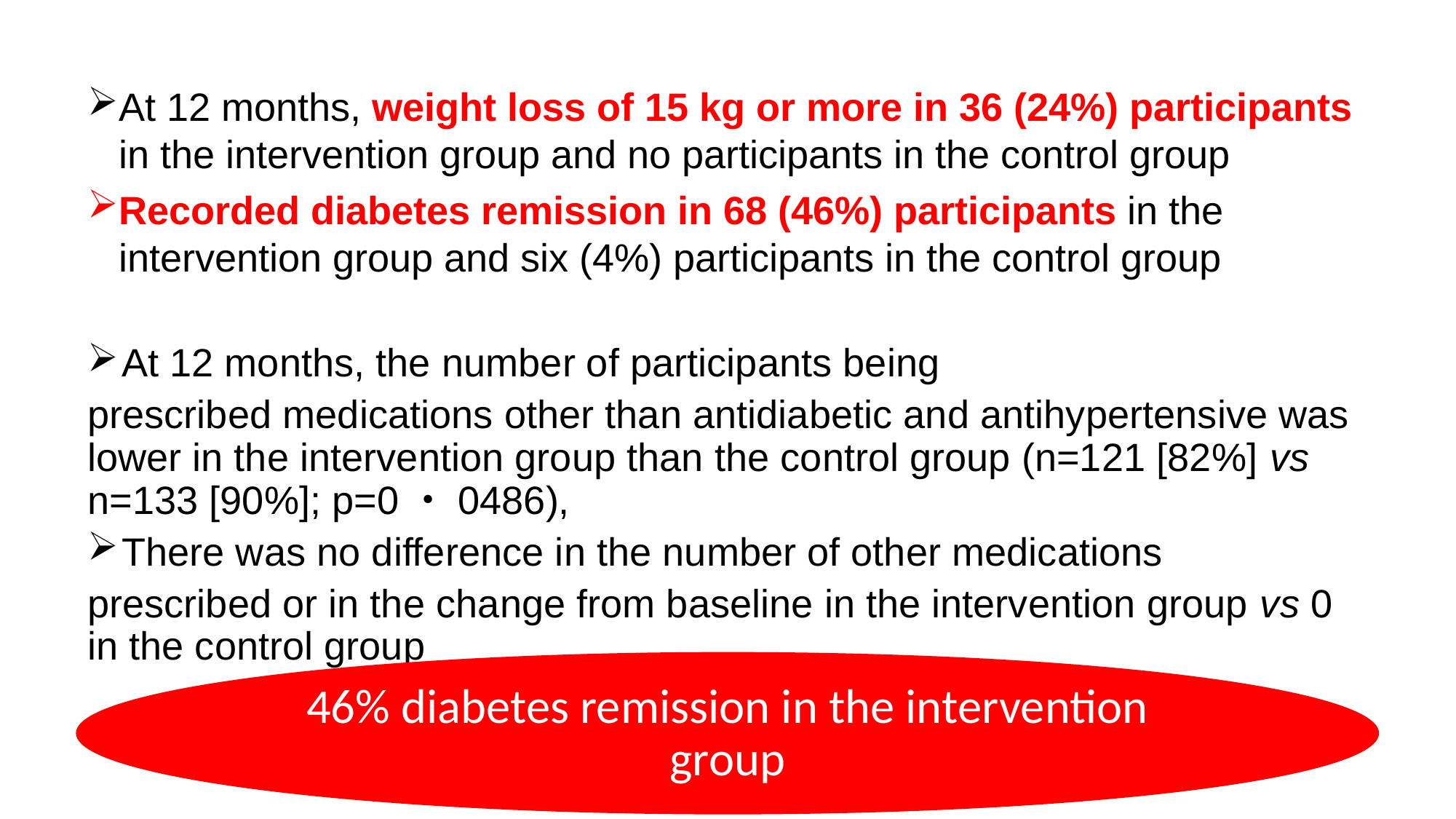

At 12 months, weight loss of 15 kg or more in 36 (24%) participants in the intervention group and no participants in the control group
Recorded diabetes remission in 68 (46%) participants in the intervention group and six (4%) participants in the control group
At 12 months, the number of participants being
prescribed medications other than antidiabetic and antihypertensive was lower in the intervention group than the control group (n=121 [82%] vs n=133 [90%]; p=0・0486),
There was no difference in the number of other medications
prescribed or in the change from baseline in the intervention group vs 0 in the control group
46% diabetes remission in the intervention group